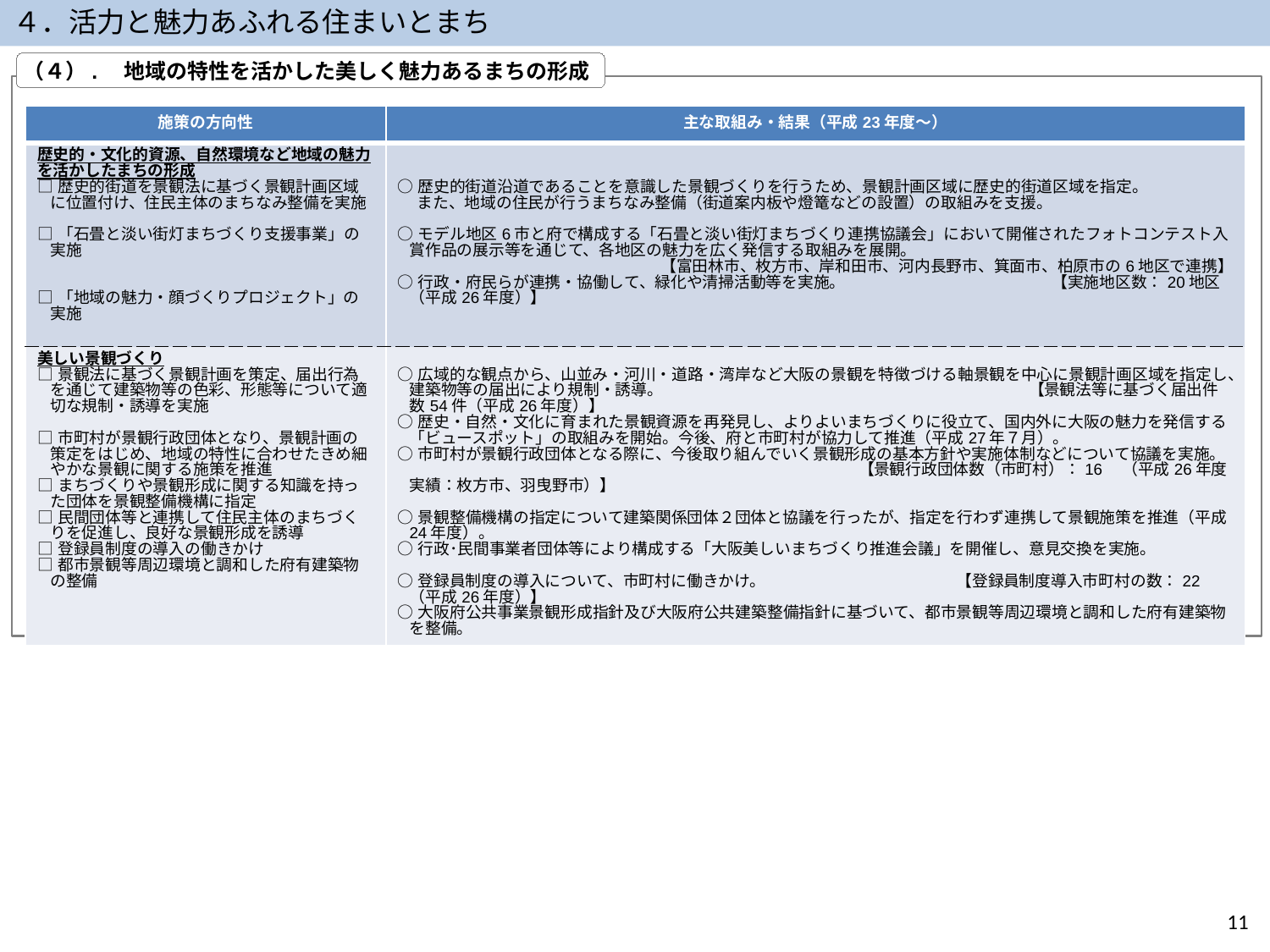

４．活力と魅力あふれる住まいとまち
（４）.　地域の特性を活かした美しく魅力あるまちの形成

| 施策の方向性 | 主な取組み・結果（平成23年度～） |
| --- | --- |
| 歴史的・文化的資源、自然環境など地域の魅力を活かしたまちの形成 □歴史的街道を景観法に基づく景観計画区域に位置付け、住民主体のまちなみ整備を実施 □「石畳と淡い街灯まちづくり支援事業」の実施 □「地域の魅力・顔づくりプロジェクト」の実施 | ○歴史的街道沿道であることを意識した景観づくりを行うため、景観計画区域に歴史的街道区域を指定。 　 また、地域の住民が行うまちなみ整備（街道案内板や燈篭などの設置）の取組みを支援。 ○モデル地区6市と府で構成する「石畳と淡い街灯まちづくり連携協議会」において開催されたフォトコンテスト入賞作品の展示等を通じて、各地区の魅力を広く発信する取組みを展開。 【富田林市、枚方市、岸和田市、河内長野市、箕面市、柏原市の6地区で連携】 ○行政・府民らが連携・協働して、緑化や清掃活動等を実施。　　　　　　　　　　　　　【実施地区数：20地区（平成26年度）】 |
| 美しい景観づくり □景観法に基づく景観計画を策定、届出行為を通じて建築物等の色彩、形態等について適切な規制・誘導を実施 □市町村が景観行政団体となり、景観計画の策定をはじめ、地域の特性に合わせたきめ細やかな景観に関する施策を推進 □まちづくりや景観形成に関する知識を持った団体を景観整備機構に指定 □民間団体等と連携して住民主体のまちづくりを促進し、良好な景観形成を誘導 □登録員制度の導入の働きかけ □都市景観等周辺環境と調和した府有建築物の整備 | ○広域的な観点から、山並み・河川・道路・湾岸など大阪の景観を特徴づける軸景観を中心に景観計画区域を指定し、建築物等の届出により規制・誘導。　　　　　　　　　　　　　　　　　　　　　　　【景観法等に基づく届出件数54件（平成26年度）】 ○歴史・自然・文化に育まれた景観資源を再発見し、よりよいまちづくりに役立て、国内外に大阪の魅力を発信する「ビュースポット」の取組みを開始。今後、府と市町村が協力して推進（平成27年７月）。 ○市町村が景観行政団体となる際に、今後取り組んでいく景観形成の基本方針や実施体制などについて協議を実施。 　　　　　　　　　　　　　　　　　　　　　　　　　　　　　【景観行政団体数（市町村）：16　（平成26年度実績：枚方市、羽曳野市）】 　 ○景観整備機構の指定について建築関係団体２団体と協議を行ったが、指定を行わず連携して景観施策を推進（平成24年度）。 ○行政･民間事業者団体等により構成する「大阪美しいまちづくり推進会議」を開催し、意見交換を実施。 ○登録員制度の導入について、市町村に働きかけ。　　　　　　　　　　　　【登録員制度導入市町村の数：22（平成26年度）】 ○大阪府公共事業景観形成指針及び大阪府公共建築整備指針に基づいて、都市景観等周辺環境と調和した府有建築物を整備。 |
11